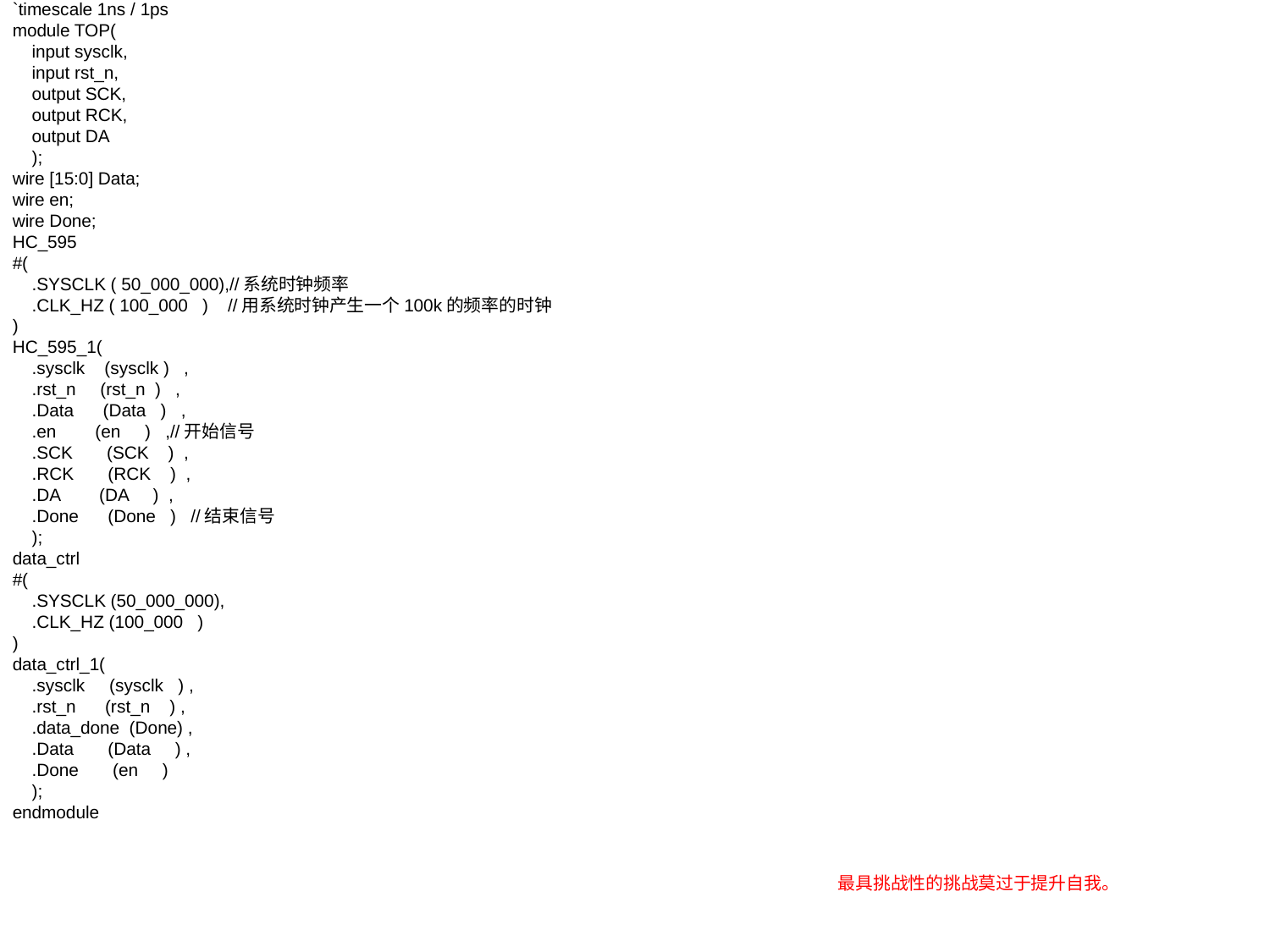

`timescale 1ns / 1ps
module TOP(
    input sysclk,
    input rst_n,
    output SCK,
    output RCK,
    output DA
    );
wire [15:0] Data;
wire en;
wire Done;
HC_595
#(
    .SYSCLK ( 50_000_000),//系统时钟频率
    .CLK_HZ ( 100_000   )    //用系统时钟产生一个100k的频率的时钟
)
HC_595_1(
    .sysclk    (sysclk )   ,
    .rst_n     (rst_n  )   ,
    .Data      (Data   )   ,
    .en        (en     )   ,//开始信号
    .SCK       (SCK    )  ,
    .RCK       (RCK    )  ,
    .DA        (DA     )  ,
    .Done      (Done   )   //结束信号
    );
data_ctrl
#(
    .SYSCLK (50_000_000),
    .CLK_HZ (100_000   )
)
data_ctrl_1(
    .sysclk     (sysclk   ) ,
    .rst_n      (rst_n    ) ,
    .data_done  (Done) ,
    .Data       (Data     ) ,
    .Done       (en     )
    );
endmodule
最具挑战性的挑战莫过于提升自我。